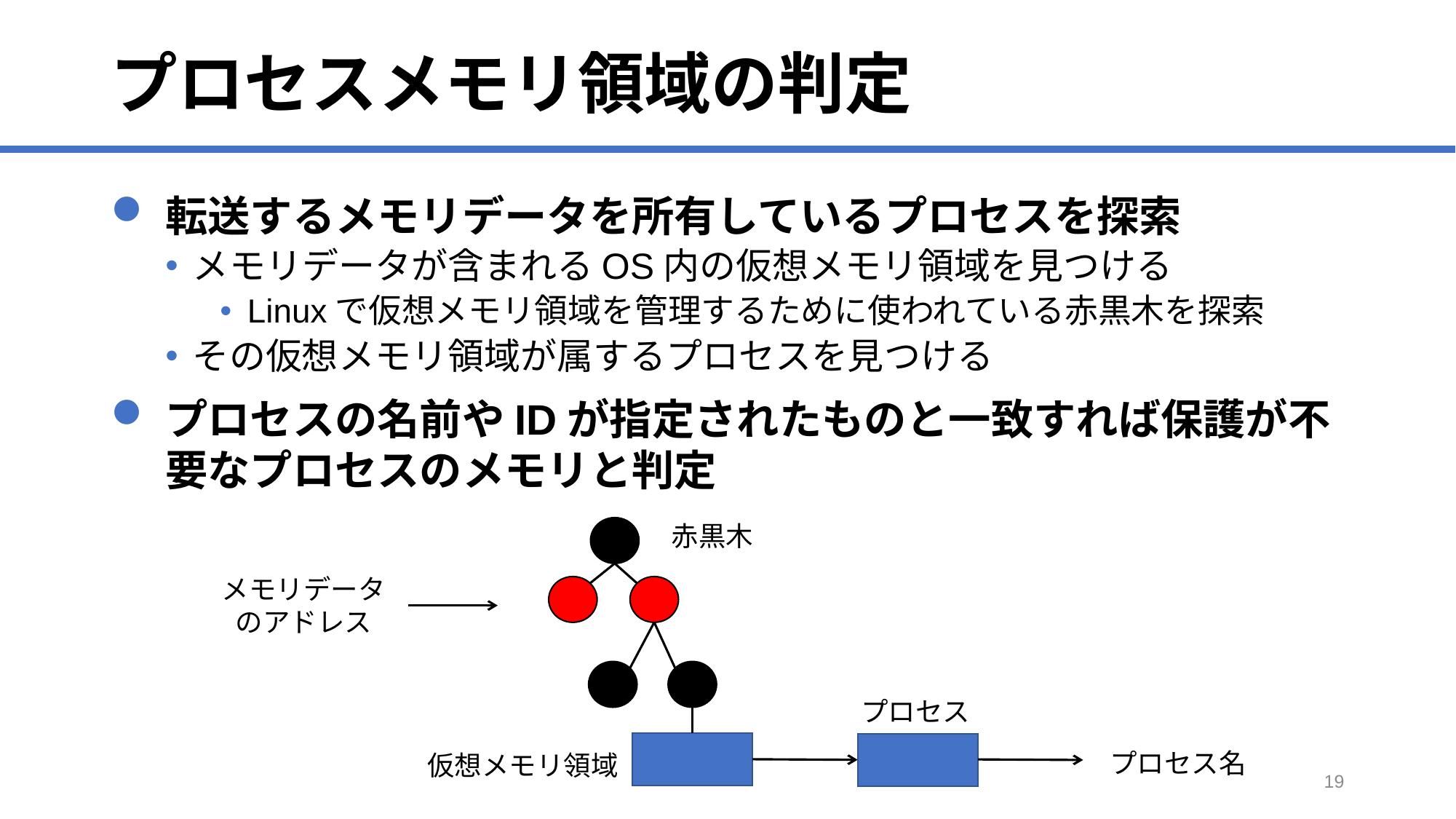

# プロセスメモリ領域の判定
転送するメモリデータを所有しているプロセスを探索
メモリデータが含まれるOS内の仮想メモリ領域を見つける
Linuxで仮想メモリ領域を管理するために使われている赤黒木を探索
その仮想メモリ領域が属するプロセスを見つける
プロセスの名前やIDが指定されたものと一致すれば保護が不要なプロセスのメモリと判定

赤黒木

メモリデータ
のアドレス

プロセス

プロセス名
仮想メモリ領域
19